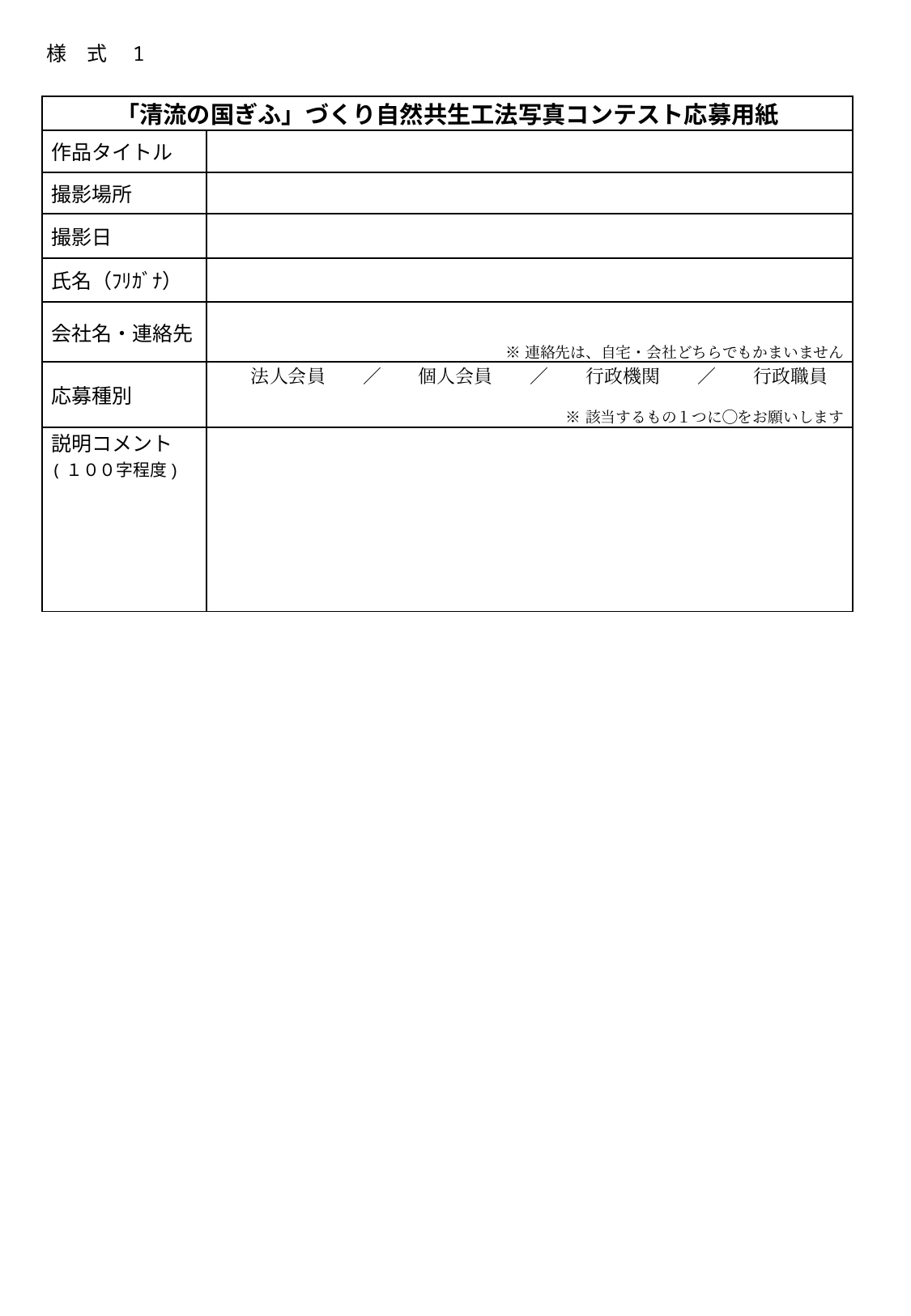

様　式　1
| 「清流の国ぎふ」づくり自然共生工法写真コンテスト応募用紙 |  |
| --- | --- |
| 作品タイトル |  |
| 撮影場所 |  |
| 撮影日 |  |
| 氏名（ﾌﾘｶﾞﾅ） |  |
| 会社名・連絡先 | ※連絡先は、自宅・会社どちらでもかまいません |
| 応募種別 | 法人会員　　／　　個人会員　　／　　行政機関　　／　　行政職員 　 ※該当するもの１つに◯をお願いします |
| 説明コメント (１００字程度) |  |